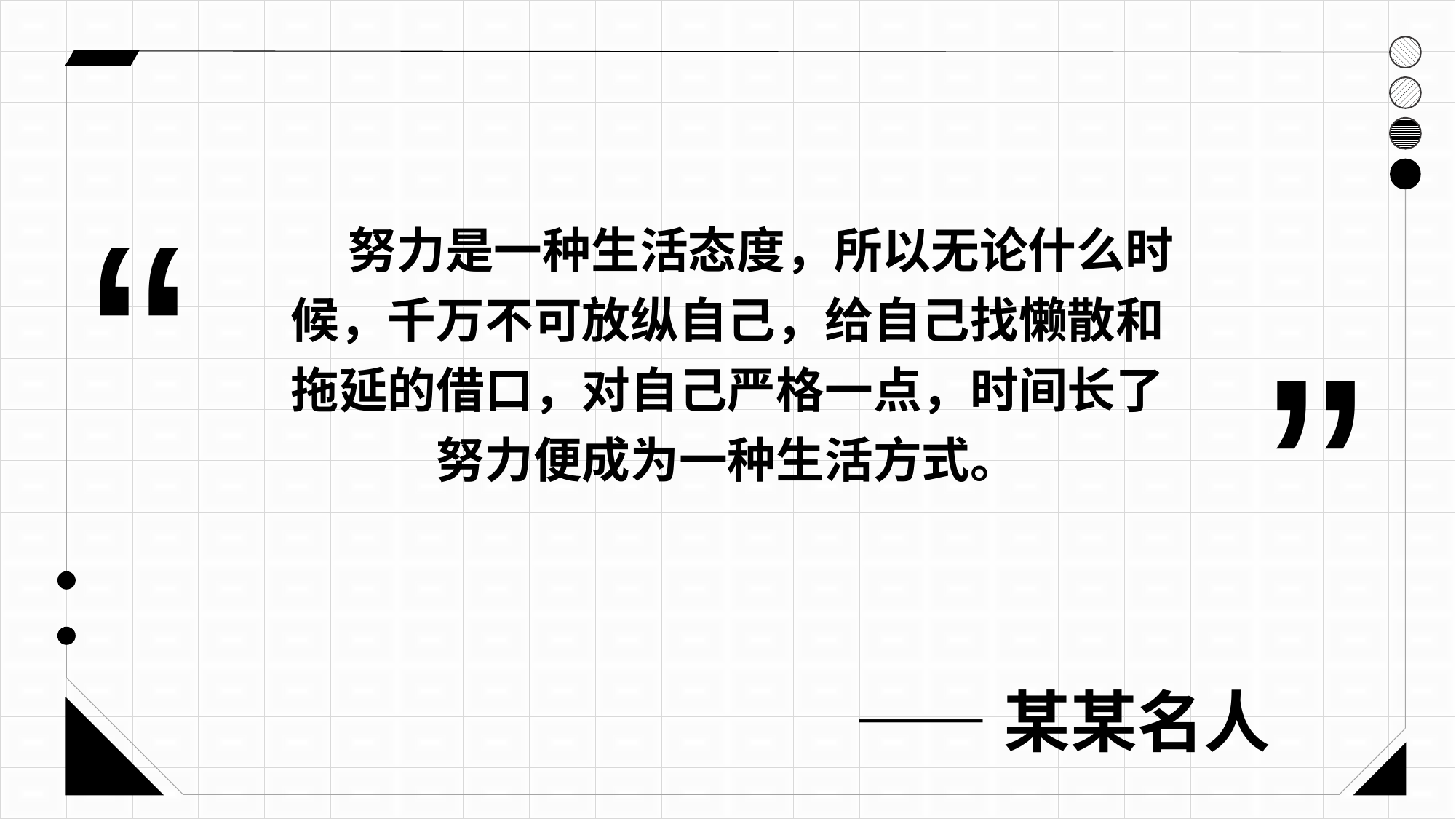

“

     努力是一种生活态度，所以无论什么时候，千万不可放纵自己，给自己找懒散和拖延的借口，对自己严格一点，时间长了努力便成为一种生活方式。
“

——某某名人